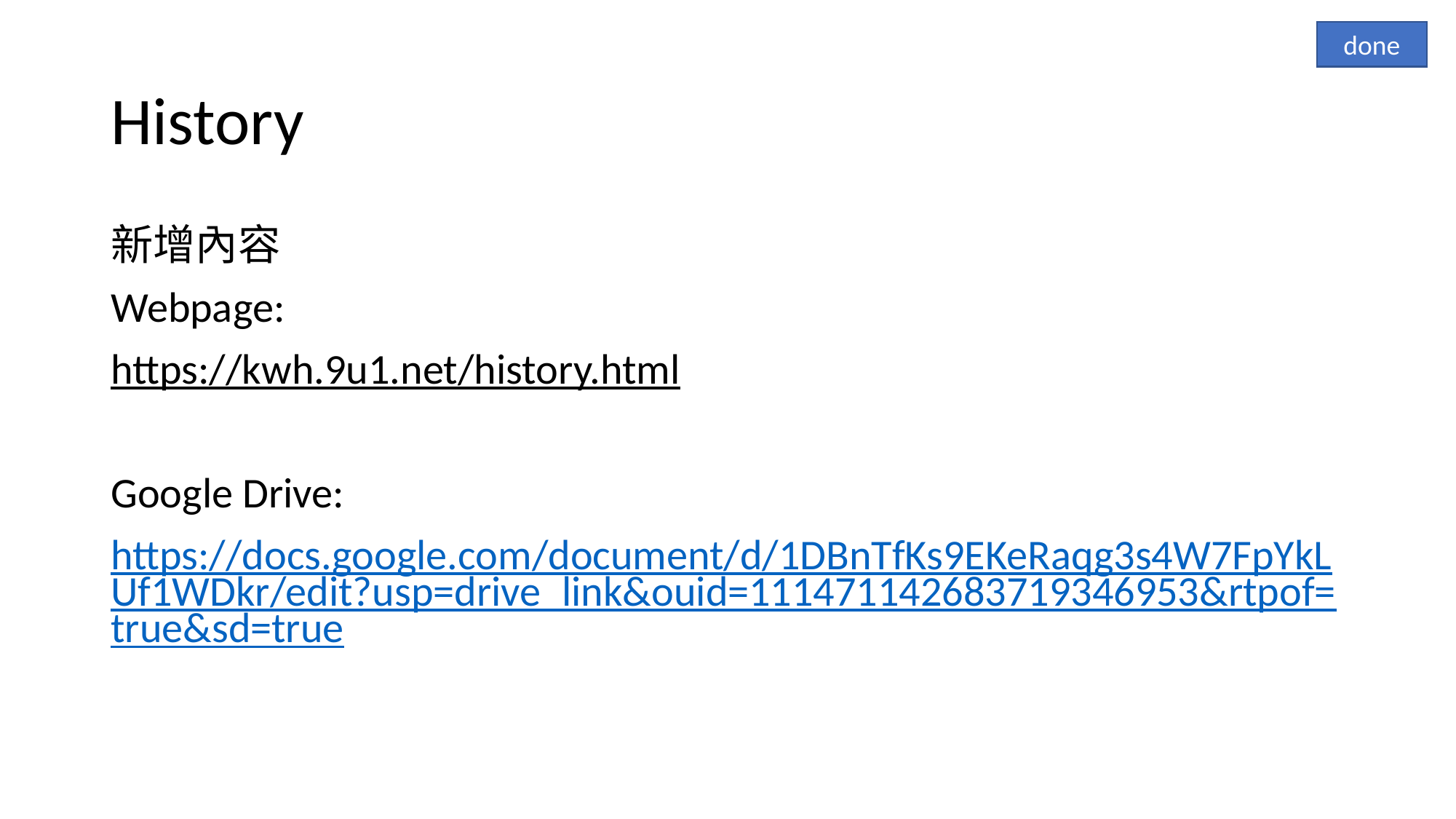

done
# History
新增內容
Webpage:
https://kwh.9u1.net/history.html

Google Drive:
https://docs.google.com/document/d/1DBnTfKs9EKeRaqg3s4W7FpYkLUf1WDkr/edit?usp=drive_link&ouid=111471142683719346953&rtpof=true&sd=true